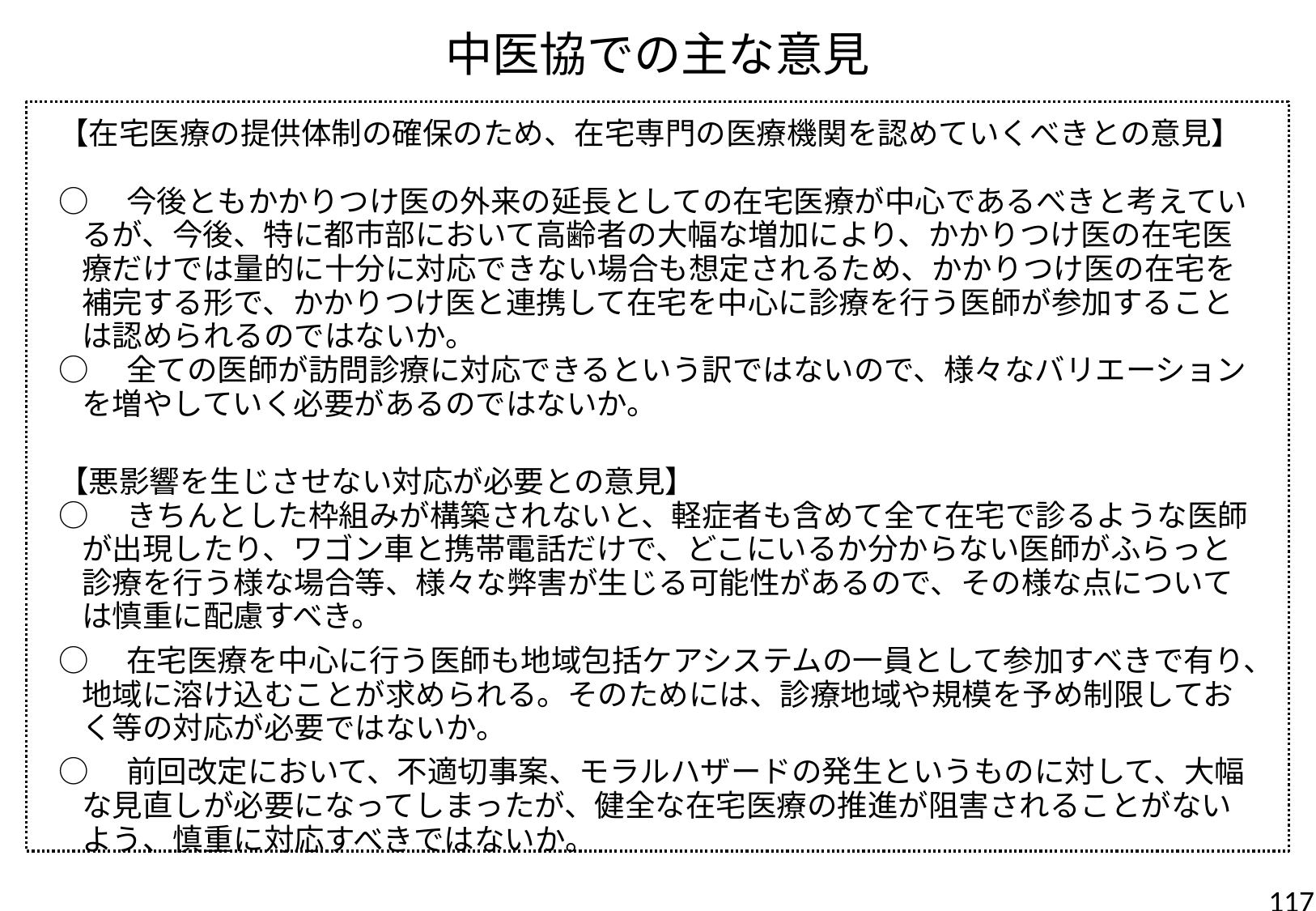

中医協での主な意見

【在宅医療の提供体制の確保のため、在宅専門の医療機関を認めていくべきとの意見】
○　今後ともかかりつけ医の外来の延長としての在宅医療が中心であるべきと考えているが、今後、特に都市部において高齢者の大幅な増加により、かかりつけ医の在宅医療だけでは量的に十分に対応できない場合も想定されるため、かかりつけ医の在宅を補完する形で、かかりつけ医と連携して在宅を中心に診療を行う医師が参加することは認められるのではないか。
○　全ての医師が訪問診療に対応できるという訳ではないので、様々なバリエーションを増やしていく必要があるのではないか。

【悪影響を生じさせない対応が必要との意見】
○　きちんとした枠組みが構築されないと、軽症者も含めて全て在宅で診るような医師が出現したり、ワゴン車と携帯電話だけで、どこにいるか分からない医師がふらっと診療を行う様な場合等、様々な弊害が生じる可能性があるので、その様な点については慎重に配慮すべき。
○　在宅医療を中心に行う医師も地域包括ケアシステムの一員として参加すべきで有り、地域に溶け込むことが求められる。そのためには、診療地域や規模を予め制限しておく等の対応が必要ではないか。
○　前回改定において、不適切事案、モラルハザードの発生というものに対して、大幅な見直しが必要になってしまったが、健全な在宅医療の推進が阻害されることがないよう、慎重に対応すべきではないか。
117